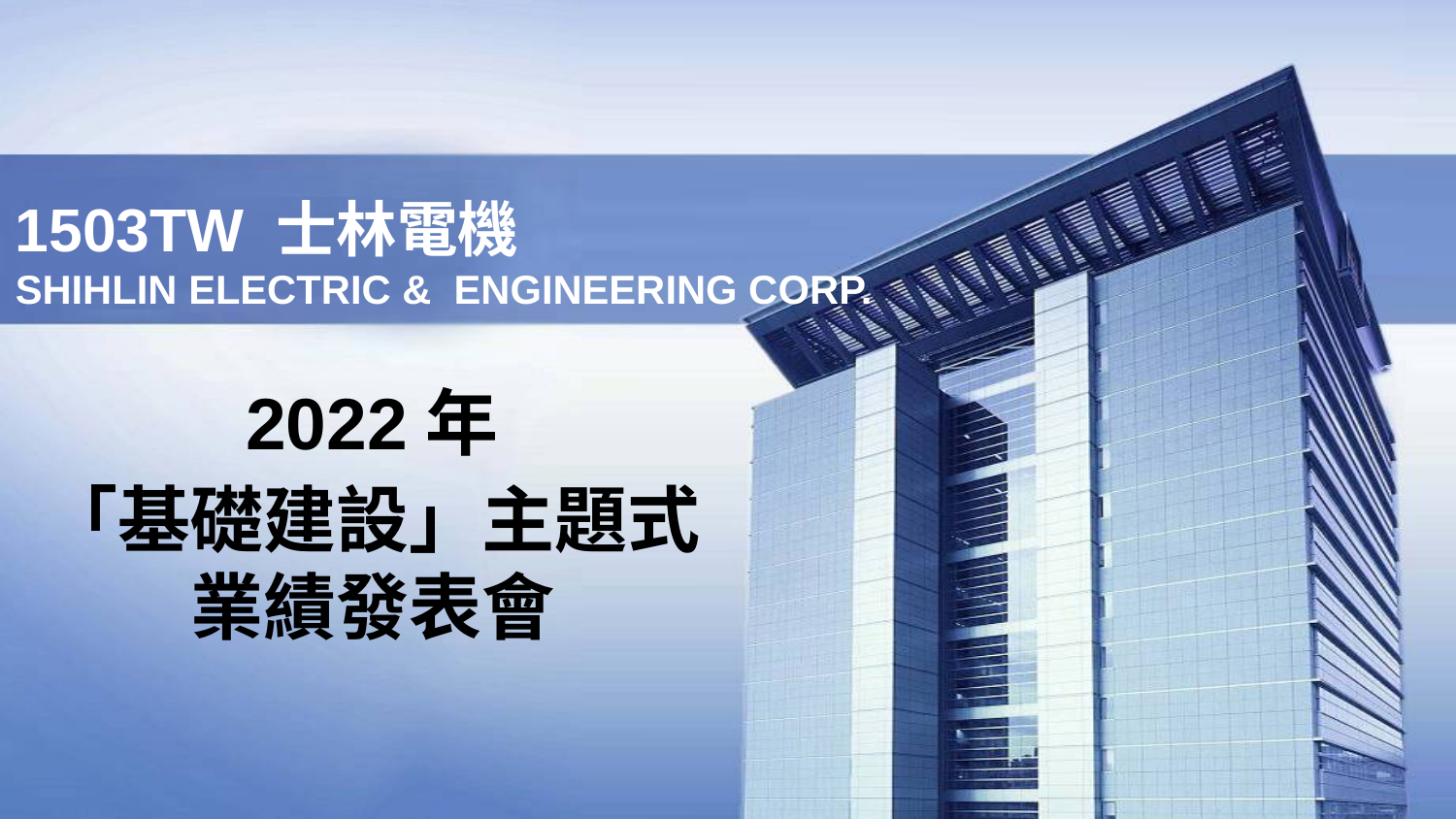

1503TW 士林電機
SHIHLIN ELECTRIC &  ENGINEERING CORP.
2022年
「基礎建設」主題式業績發表會